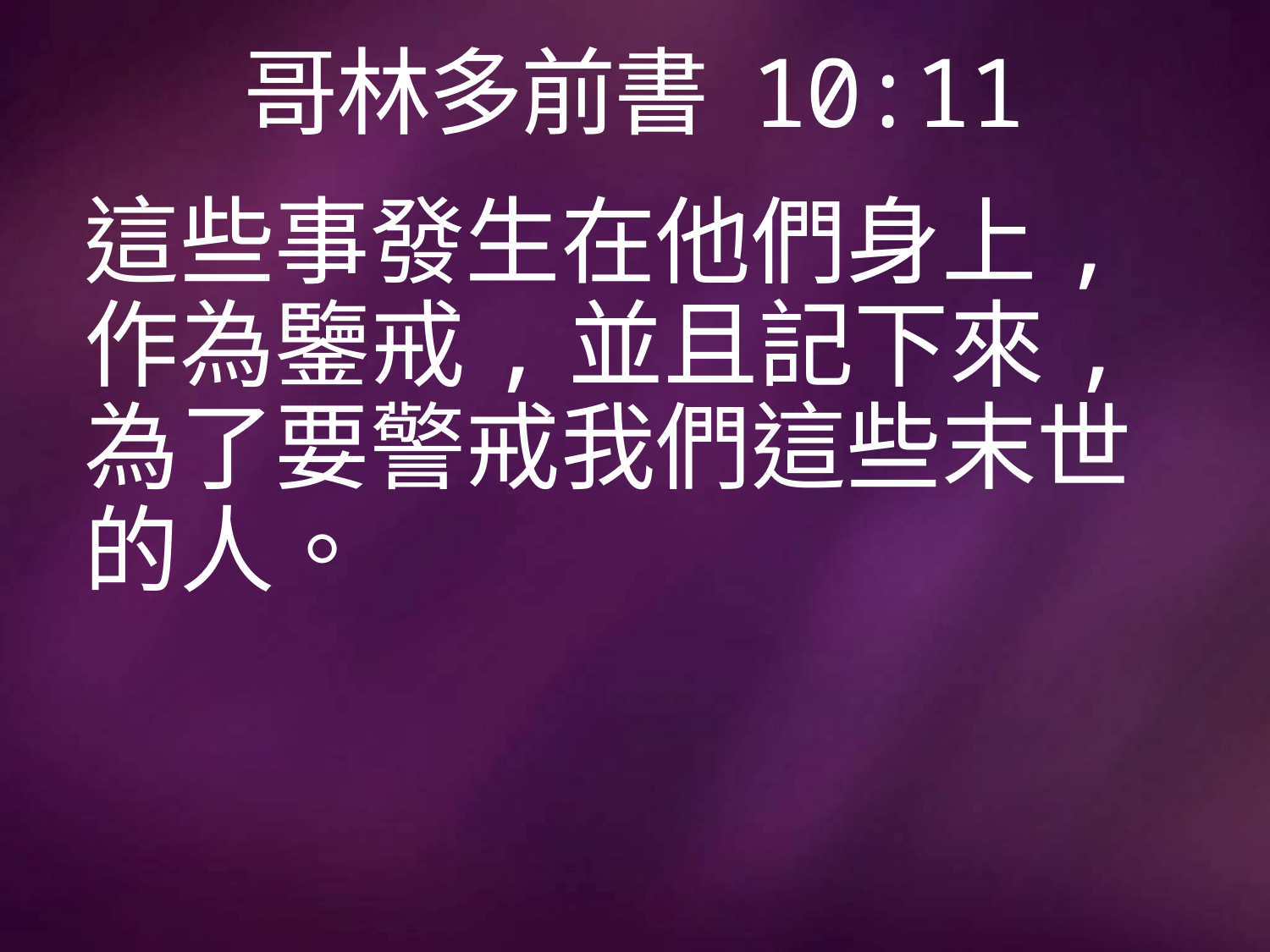

# 哥林多前書 10:11
這些事發生在他們身上,作為鑒戒,並且記下來,為了要警戒我們這些末世的人。